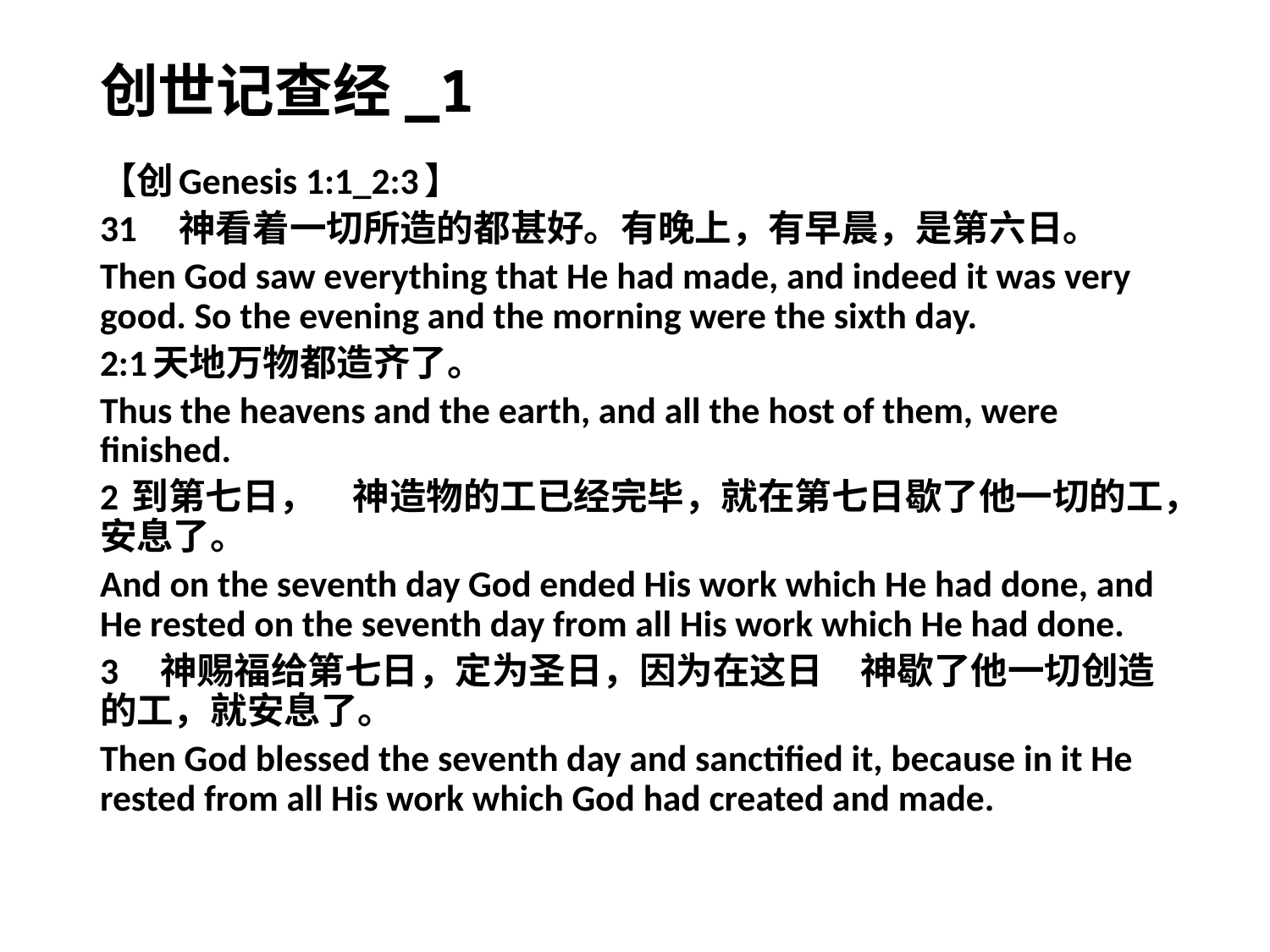

# 创世记查经_1
【创Genesis 1:1_2:3】
31　神看着一切所造的都甚好。有晚上，有早晨，是第六日。
Then God saw everything that He had made, and indeed it was very good. So the evening and the morning were the sixth day.
2:1天地万物都造齐了。
Thus the heavens and the earth, and all the host of them, were finished.
2 到第七日，　神造物的工已经完毕，就在第七日歇了他一切的工，安息了。
And on the seventh day God ended His work which He had done, and He rested on the seventh day from all His work which He had done.
3　神赐福给第七日，定为圣日，因为在这日　神歇了他一切创造的工，就安息了。
Then God blessed the seventh day and sanctified it, because in it He rested from all His work which God had created and made.